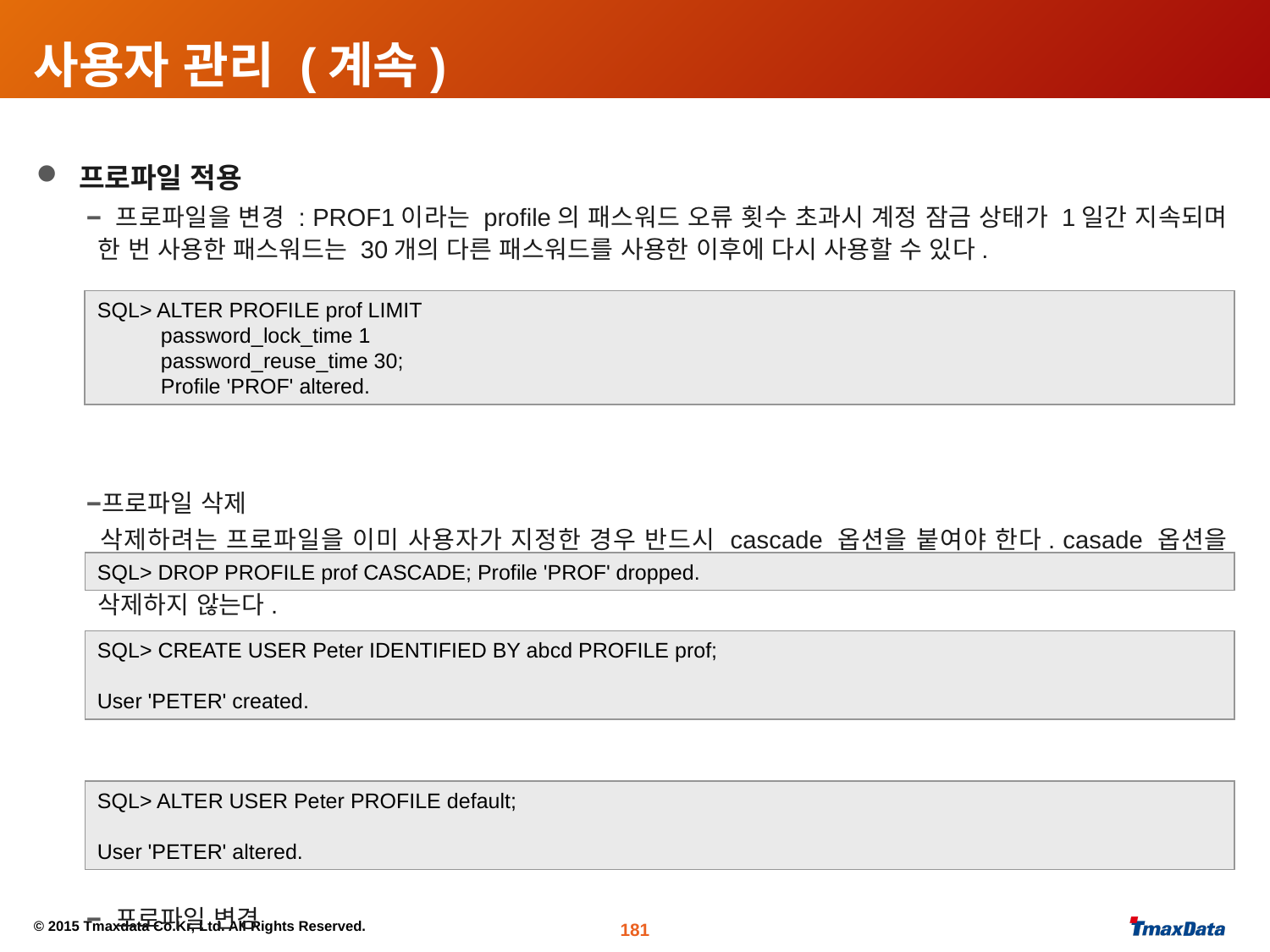

# 사용자 관리 (계속)

 프로파일 적용
 프로파일을 변경 : PROF1이라는 profile의 패스워드 오류 횟수 초과시 계정 잠금 상태가 1일간 지속되며 한 번 사용한 패스워드는 30개의 다른 패스워드를 사용한 이후에 다시 사용할 수 있다.

프로파일 삭제
 삭제하려는 프로파일을 이미 사용자가 지정한 경우 반드시 cascade 옵션을 붙여야 한다. casade 옵션을 사용하면 해당 프로파일을 지정한 모든 사용자의 프로파일 지정 정보를 일괄 삭제한다. 단, 사용자 정보는 삭제하지 않는다.

프로파일 지정

 프로파일 변경
SQL> ALTER PROFILE prof LIMIT
password_lock_time 1
password_reuse_time 30;
Profile 'PROF' altered.
SQL> DROP PROFILE prof CASCADE; Profile 'PROF' dropped.
SQL> CREATE USER Peter IDENTIFIED BY abcd PROFILE prof;

User 'PETER' created.
SQL> ALTER USER Peter PROFILE default;

User 'PETER' altered.